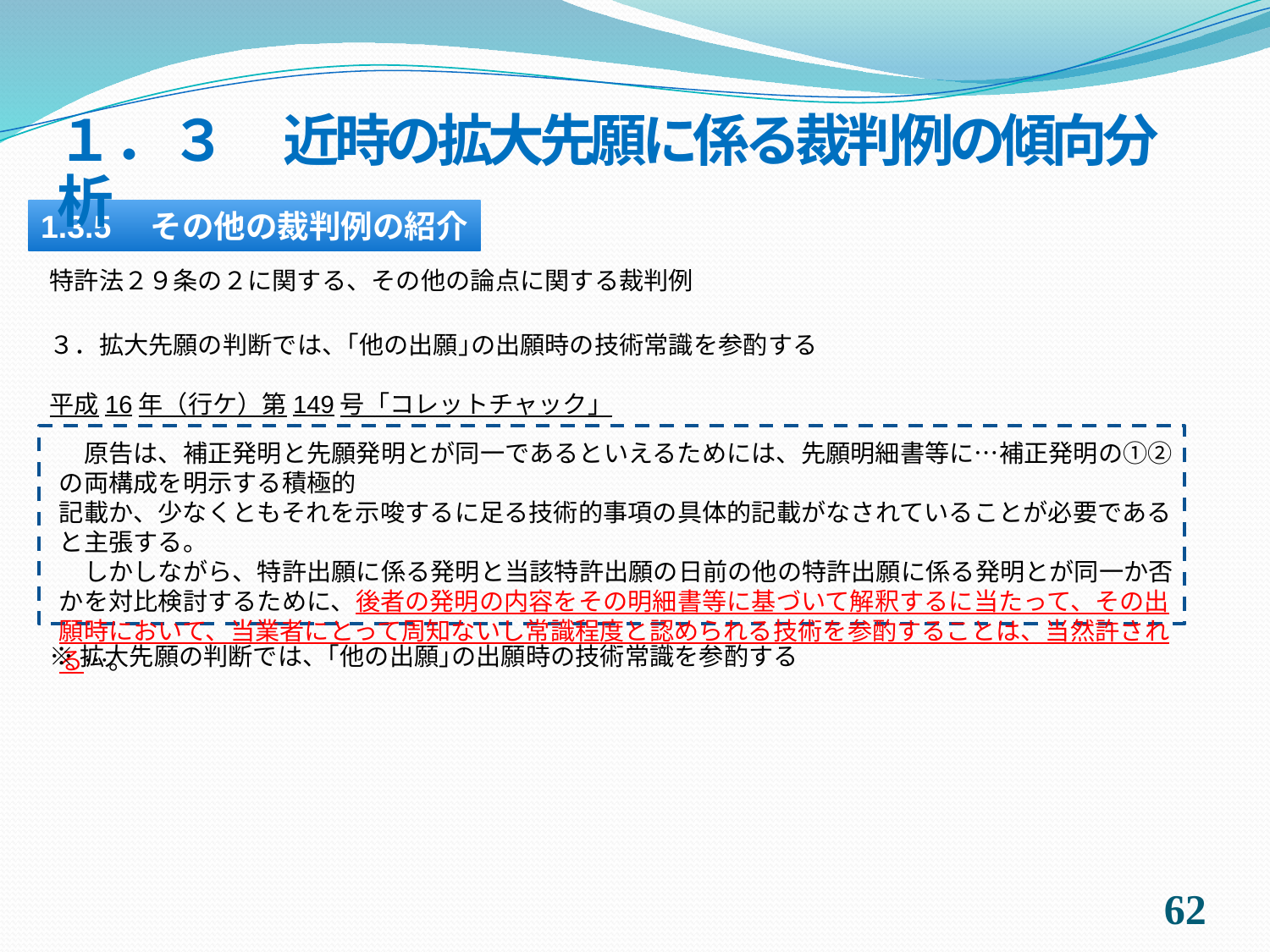

１．３　近時の拡大先願に係る裁判例の傾向分析
1.3.5　その他の裁判例の紹介
特許法２９条の２に関する、その他の論点に関する裁判例

３．拡大先願の判断では、｢他の出願｣の出願時の技術常識を参酌する

平成16年（行ケ）第149号「コレットチャック」

　原告は、補正発明と先願発明とが同一であるといえるためには、先願明細書等に…補正発明の①②の両構成を明示する積極的
記載か、少なくともそれを示唆するに足る技術的事項の具体的記載がなされていることが必要であると主張する。
　しかしながら、特許出願に係る発明と当該特許出願の日前の他の特許出願に係る発明とが同一か否かを対比検討するために、後者の発明の内容をその明細書等に基づいて解釈するに当たって、その出願時において、当業者にとって周知ないし常識程度と認められる技術を参酌することは、当然許される…。
※拡大先願の判断では、｢他の出願｣の出願時の技術常識を参酌する
62